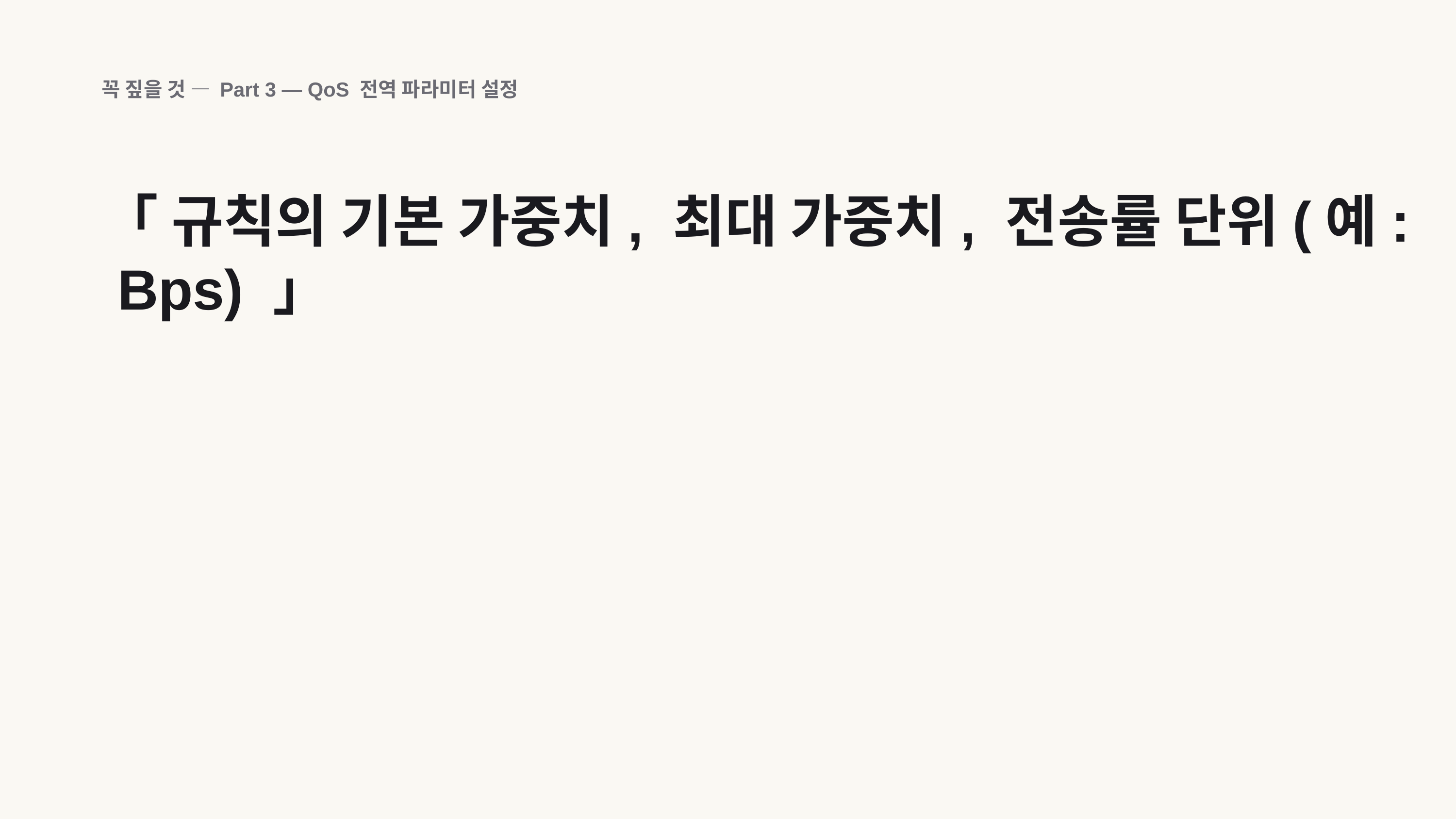

꼭 짚을 것 — Part 3 — QoS 전역 파라미터 설정
「 규칙의 기본 가중치, 최대 가중치, 전송률 단위(예: Bps) 」